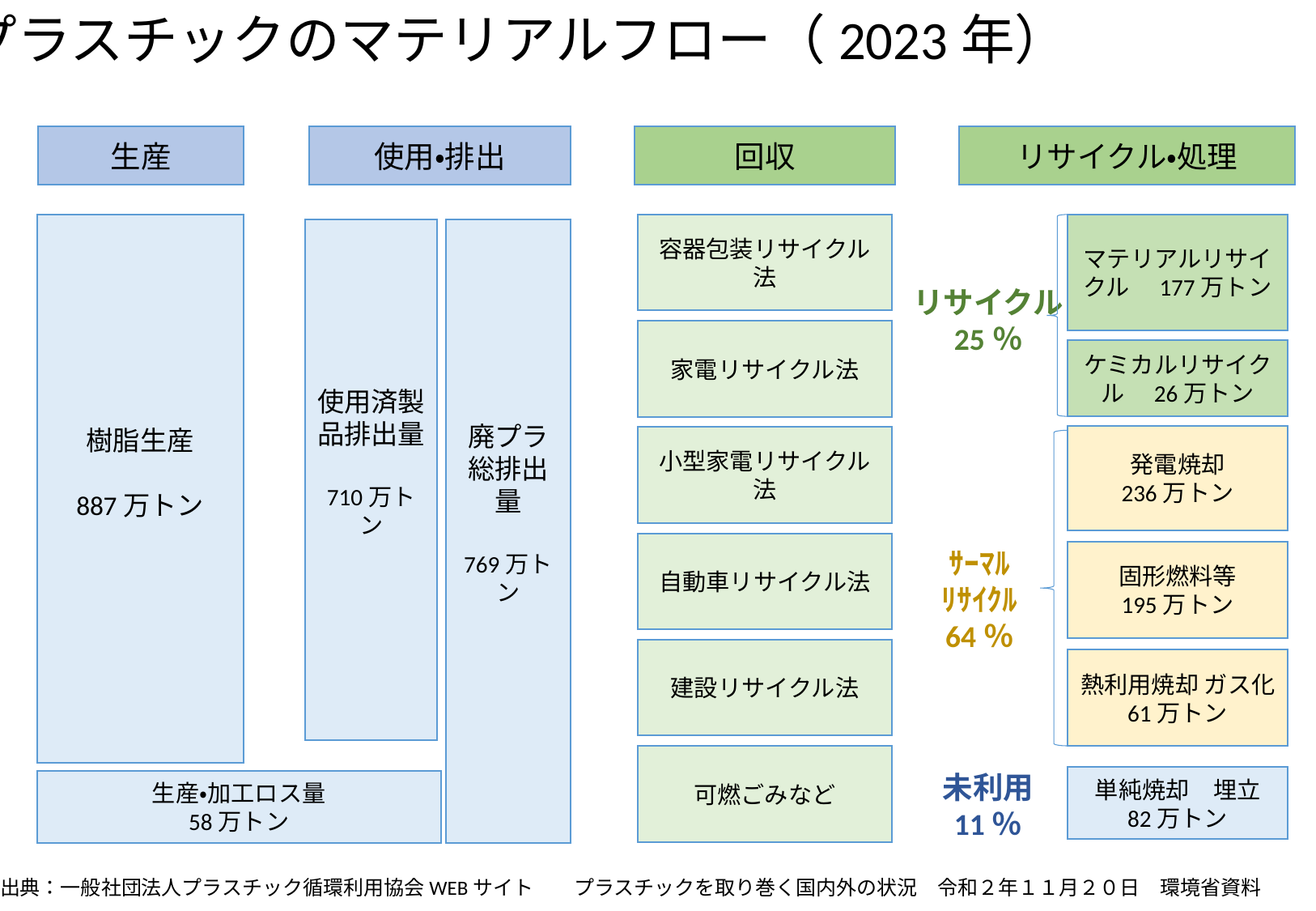

プラスチックのマテリアルフロー（2023年）
生産
使用・排出
回収
リサイクル・処理

樹脂生産

887万トン

容器包装リサイクル法
マテリアルリサイクル　177万トン
廃プラ総排出量

769万トン

使用済製品排出量

710万トン

リサイクル
25％
家電リサイクル法
ケミカルリサイクル　26万トン
発電焼却
236万トン
小型家電リサイクル法

自動車リサイクル法
ｻｰﾏﾙ
ﾘｻｲｸﾙ
64％
固形燃料等
195万トン
建設リサイクル法
熱利用焼却 ガス化
61万トン
可燃ごみなど
未利用
11％
単純焼却　埋立
82万トン
生産・加工ロス量
58万トン
出典：一般社団法人プラスチック循環利用協会WEBサイト　　プラスチックを取り巻く国内外の状況　令和２年１１月２０日　環境省資料